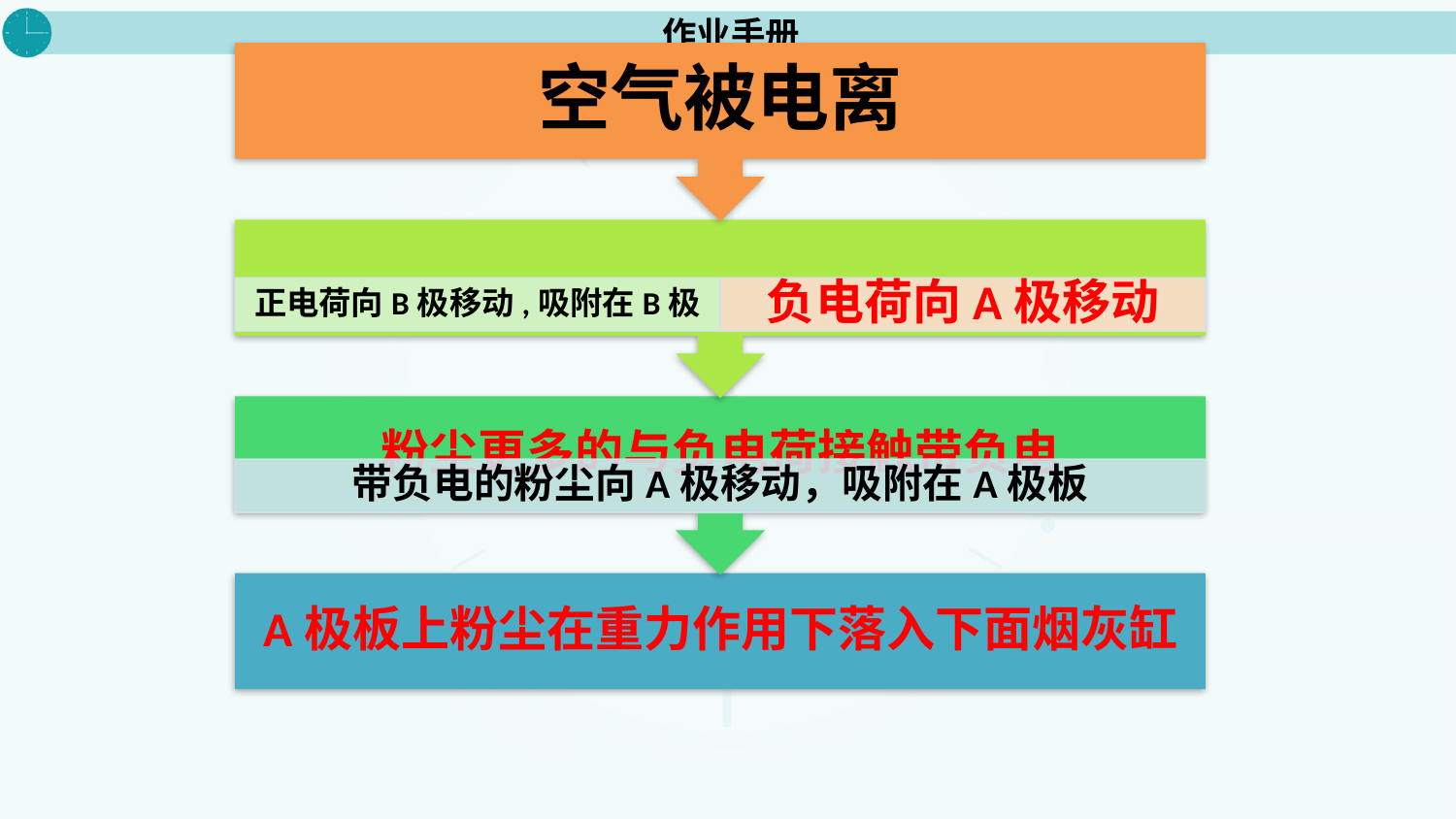

A极板上粉尘在重力作用下落入下面烟灰缸
粉尘更多的与负电荷接触带负电
带负电的粉尘向A极移动，吸附在A极板

正电荷向B极移动,吸附在B极
负电荷向A极移动
空气被电离